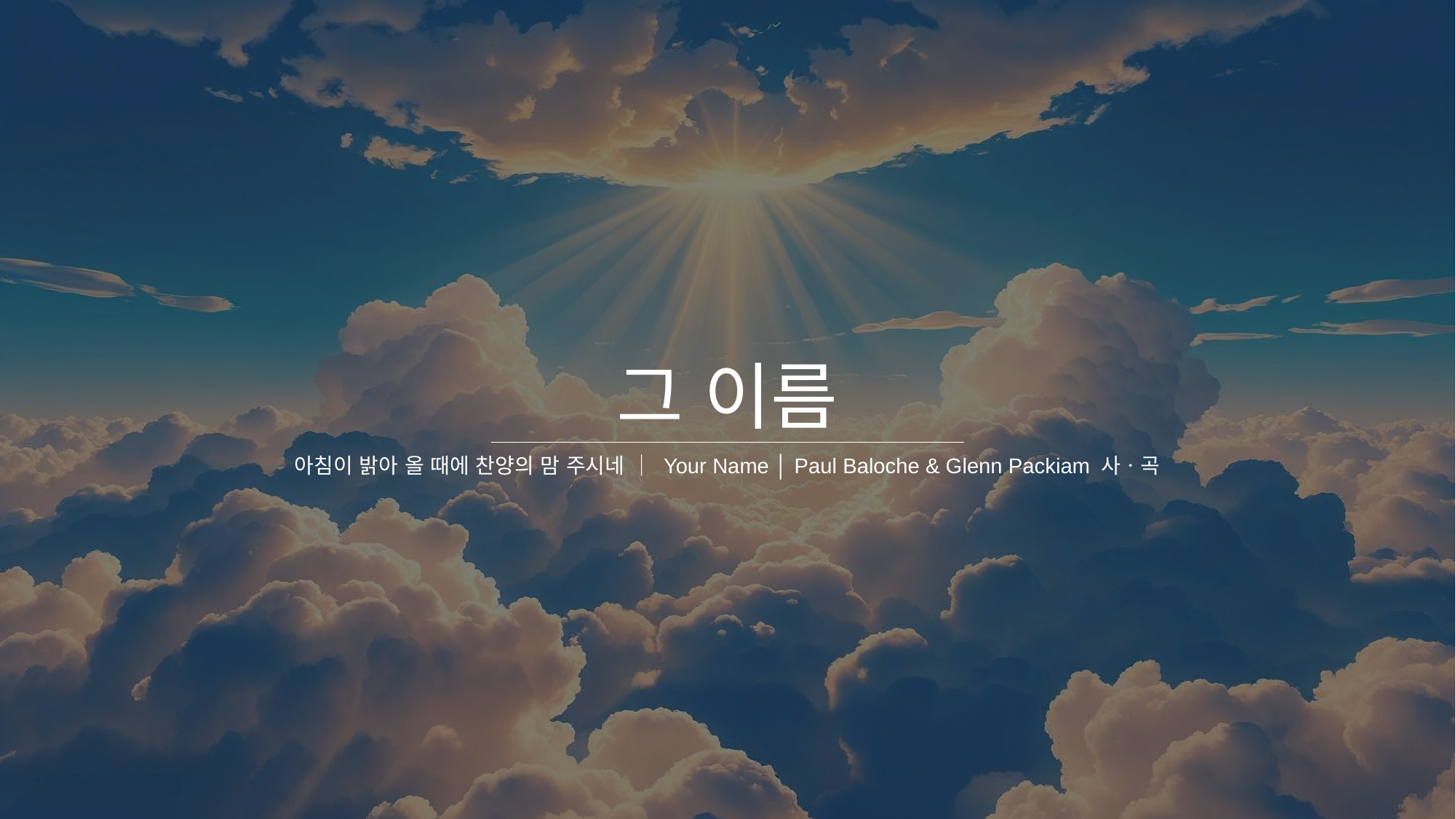

# 그 이름
아침이 밝아 올 때에 찬양의 맘 주시네 │ Your Name │ Paul Baloche & Glenn Packiam 사ㆍ곡